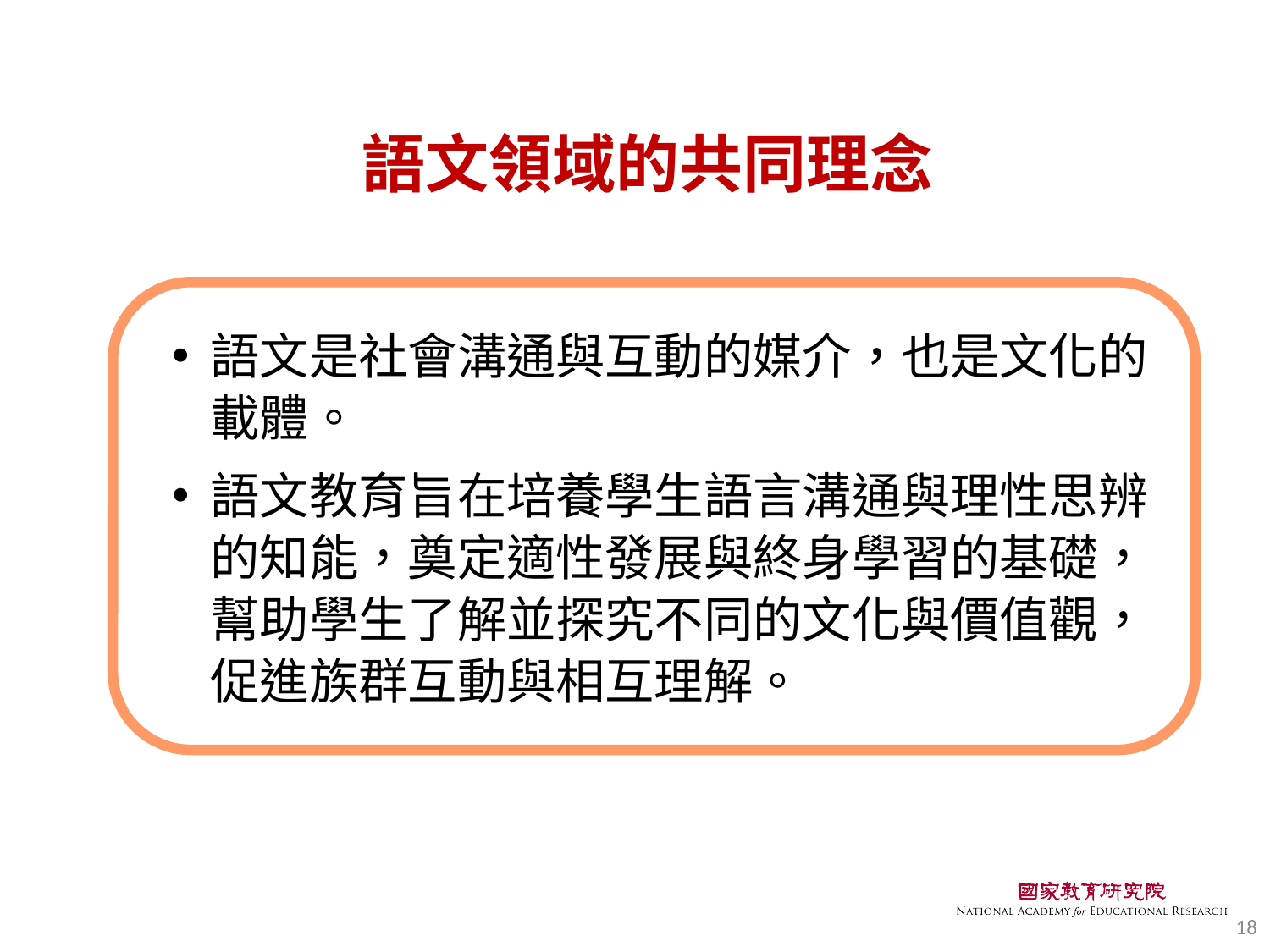

# 語文領域的共同理念

語文是社會溝通與互動的媒介，也是文化的載體。
語文教育旨在培養學生語言溝通與理性思辨的知能，奠定適性發展與終身學習的基礎，幫助學生了解並探究不同的文化與價值觀，促進族群互動與相互理解。
18